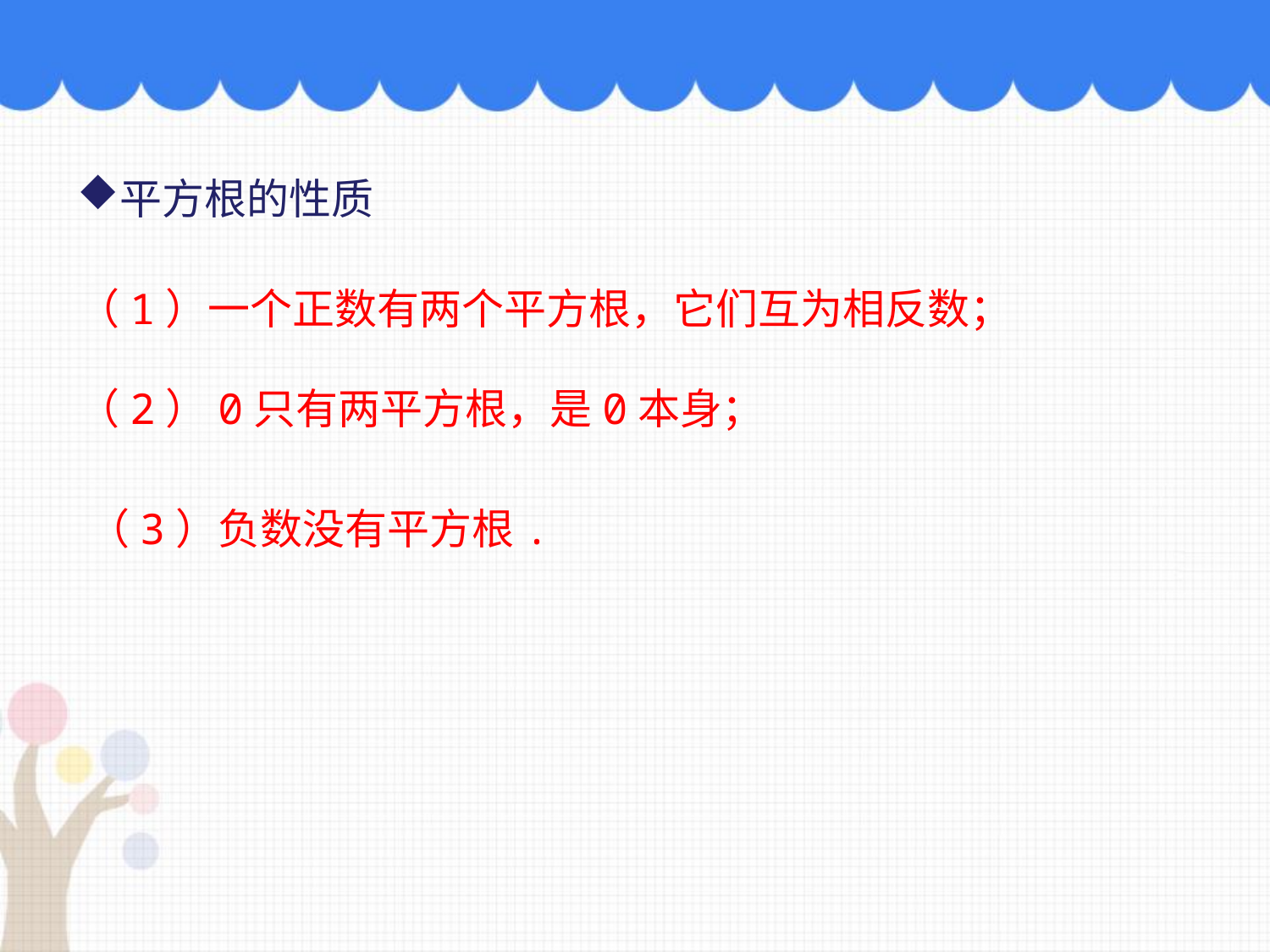

平方根的性质
（1）一个正数有两个平方根，它们互为相反数；
（2）0只有两平方根，是0本身；
（3）负数没有平方根.